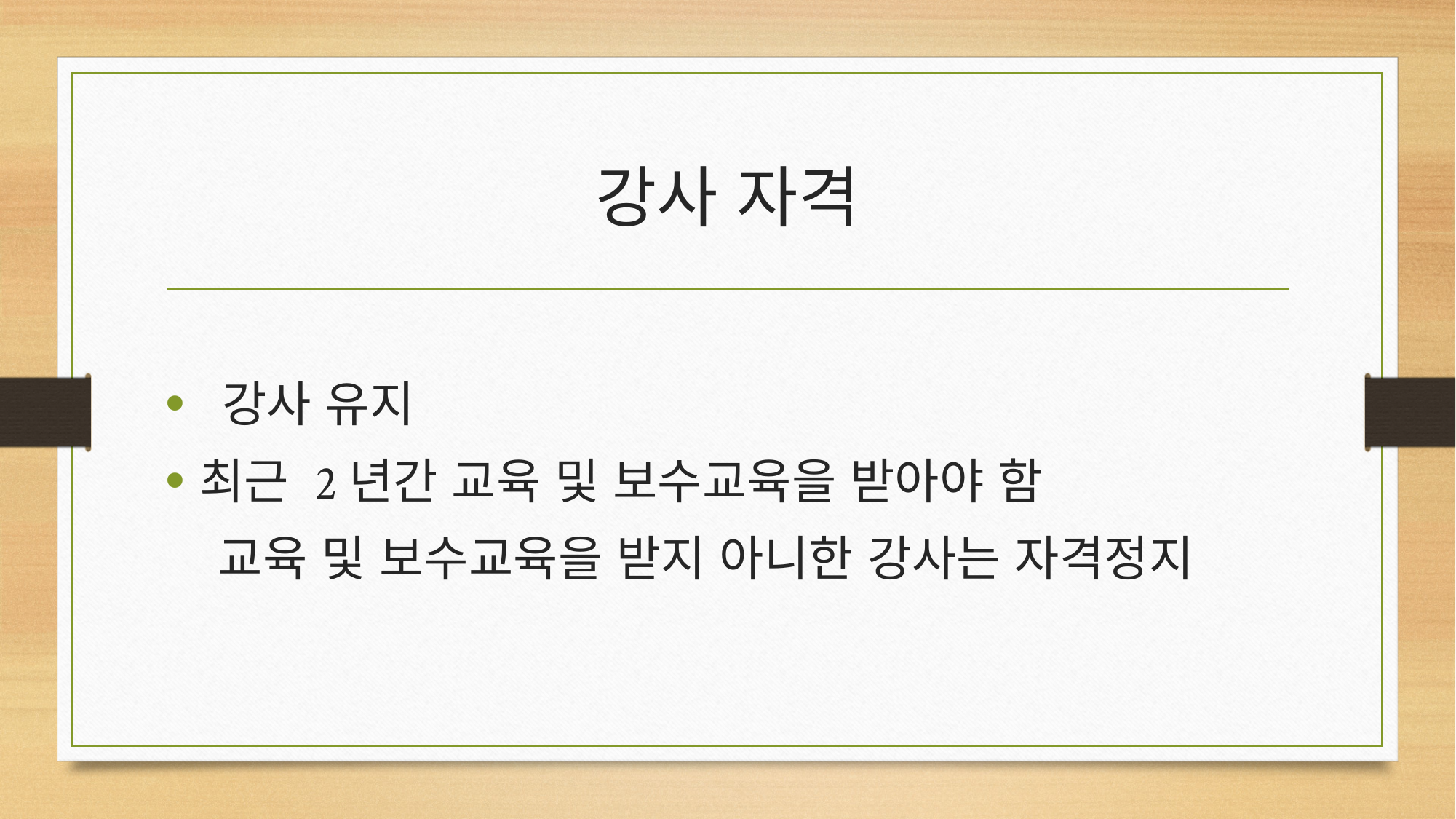

# 강사 자격

 강사 유지
최근 2년간 교육 및 보수교육을 받아야 함
   교육 및 보수교육을 받지 아니한 강사는 자격정지